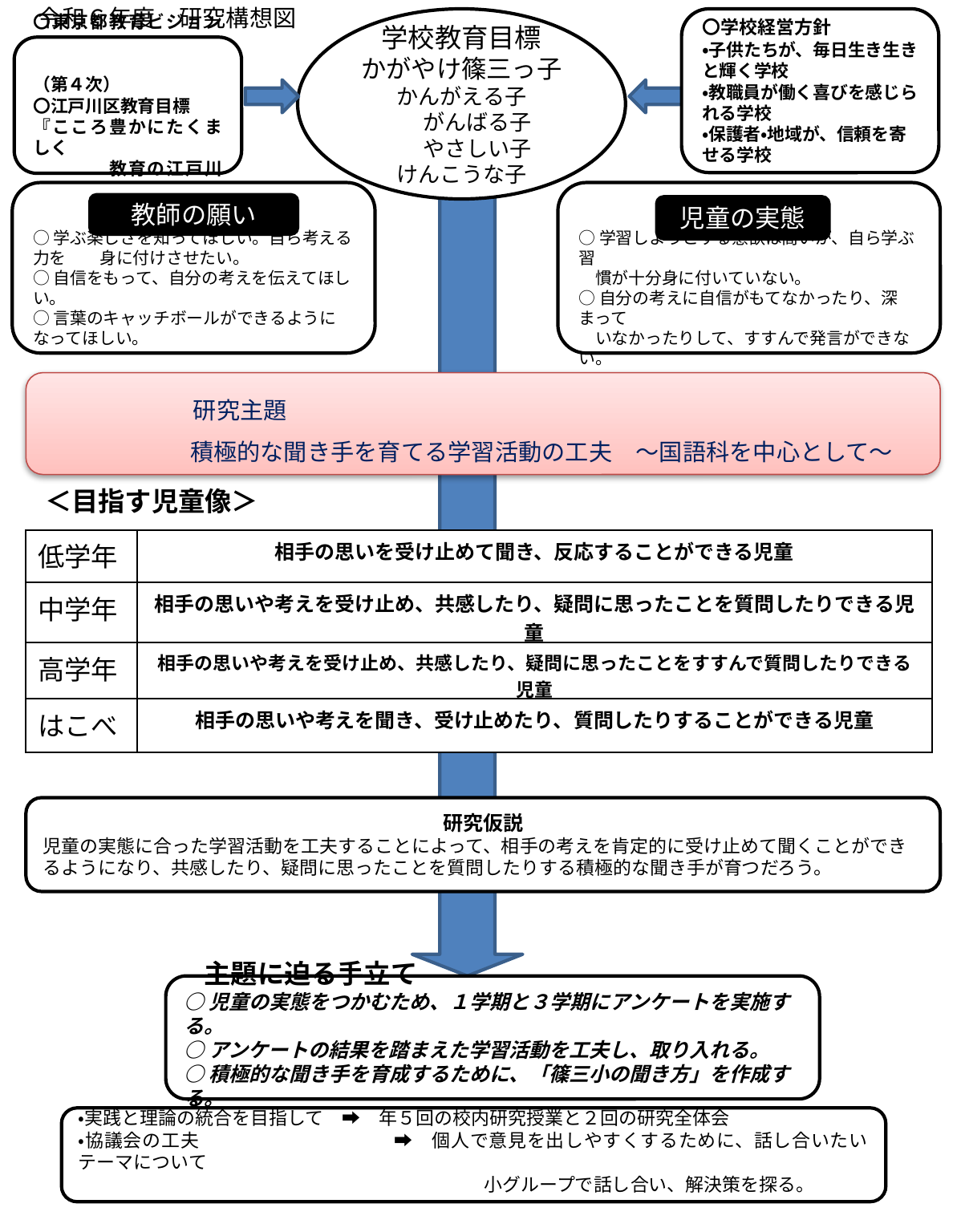

令和６年度　研究構想図
学校教育目標
かがやけ篠三っ子
かんがえる子
　　　がんばる子
　　　やさしい子
けんこうな子
〇学校経営方針
・子供たちが、毎日生き生きと輝く学校
・教職員が働く喜びを感じられる学校
・保護者・地域が、信頼を寄せる学校
〇東京都教育ビジョン
　　　　　　　　　（第４次）
〇江戸川区教育目標
『こころ豊かにたくましく
　　　　教育の江戸川区』

○学ぶ楽しさを知ってほしい。自ら考える力を　　身に付けさせたい。
○自信をもって、自分の考えを伝えてほしい。
○言葉のキャッチボールができるようになってほしい。

○学習しようとする意欲は高いが、自ら学ぶ習
　慣が十分身に付いていない。
○自分の考えに自信がもてなかったり、深まって
　いなかったりして、すすんで発言ができない。

教師の願い
児童の実態
　　　　　　　　　研究主題
　　　　　積極的な聞き手を育てる学習活動の工夫　～国語科を中心として～
＜目指す児童像＞
| 低学年 | 相手の思いを受け止めて聞き、反応することができる児童 |
| --- | --- |
| 中学年 | 相手の思いや考えを受け止め、共感したり、疑問に思ったことを質問したりできる児童 |
| 高学年 | 相手の思いや考えを受け止め、共感したり、疑問に思ったことをすすんで質問したりできる児童 |
| はこべ | 相手の思いや考えを聞き、受け止めたり、質問したりすることができる児童 |
研究仮説
児童の実態に合った学習活動を工夫することによって、相手の考えを肯定的に受け止めて聞くことができるようになり、共感したり、疑問に思ったことを質問したりする積極的な聞き手が育つだろう。

　主題に迫る手立て
○児童の実態をつかむため、１学期と３学期にアンケートを実施する。
○アンケートの結果を踏まえた学習活動を工夫し、取り入れる。
○積極的な聞き手を育成するために、「篠三小の聞き方」を作成する。

・実践と理論の統合を目指して　➡　年５回の校内研究授業と２回の研究全体会
・協議会の工夫　　　　　　　　　 　➡　個人で意見を出しやすくするために、話し合いたいテーマについて
　　　　　　　　　　　　　　　　　　　　　　小グループで話し合い、解決策を探る。